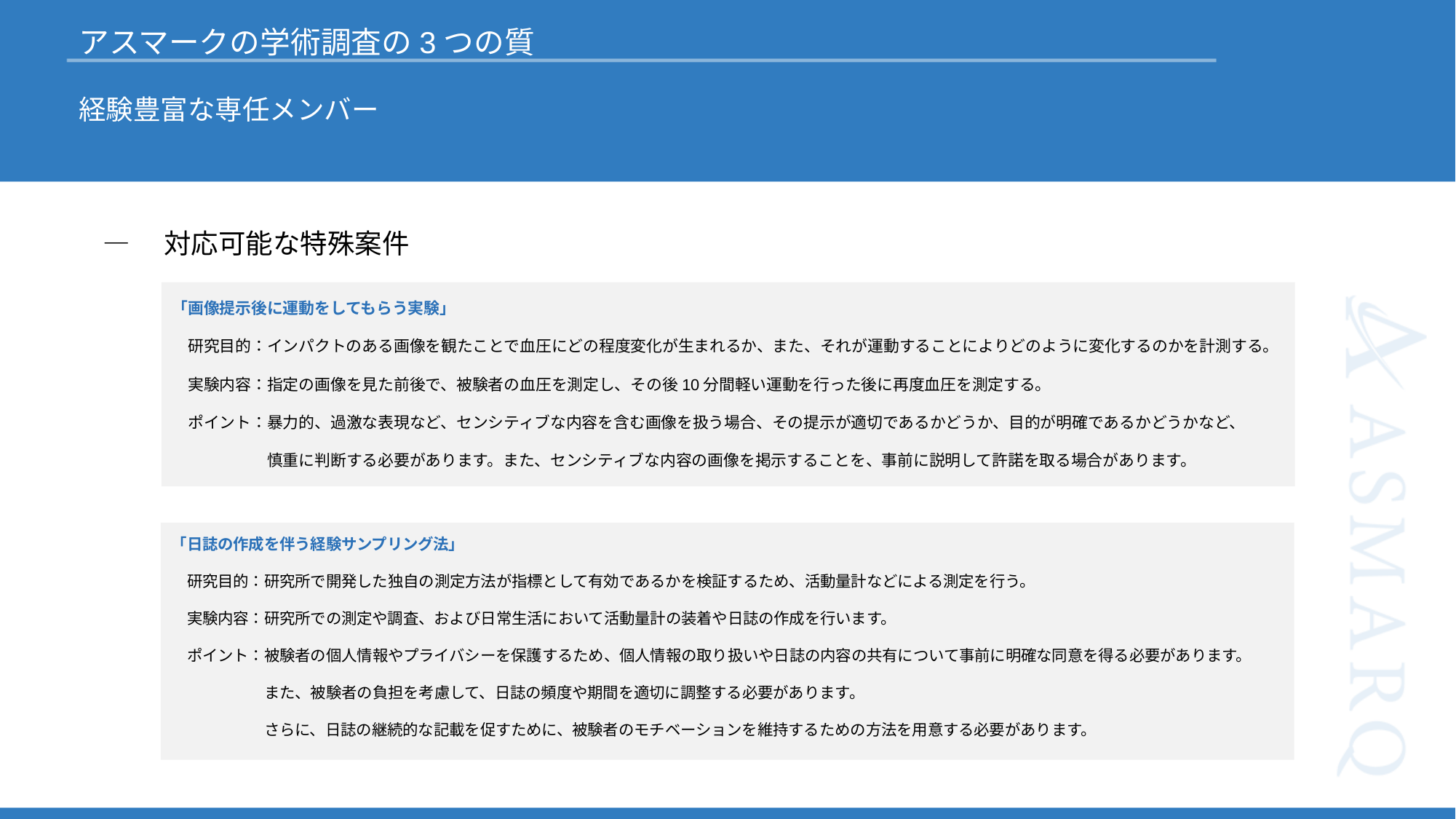

アスマークの学術調査の3つの質

経験豊富な専任メンバー
―　対応可能な特殊案件

「画像提示後に運動をしてもらう実験」
　研究目的：インパクトのある画像を観たことで血圧にどの程度変化が生まれるか、また、それが運動することによりどのように変化するのかを計測する。
　実験内容：指定の画像を見た前後で、被験者の血圧を測定し、その後10分間軽い運動を行った後に再度血圧を測定する。
　ポイント：暴力的、過激な表現など、センシティブな内容を含む画像を扱う場合、その提示が適切であるかどうか、目的が明確であるかどうかなど、
　　　　　　慎重に判断する必要があります。また、センシティブな内容の画像を掲示することを、事前に説明して許諾を取る場合があります。

「日誌の作成を伴う経験サンプリング法」
　研究目的：研究所で開発した独自の測定方法が指標として有効であるかを検証するため、活動量計などによる測定を行う。
　実験内容：研究所での測定や調査、および日常生活において活動量計の装着や日誌の作成を行います。
　ポイント：被験者の個人情報やプライバシーを保護するため、個人情報の取り扱いや日誌の内容の共有について事前に明確な同意を得る必要があります。
　　　　　　また、被験者の負担を考慮して、日誌の頻度や期間を適切に調整する必要があります。
　　　　　　さらに、日誌の継続的な記載を促すために、被験者のモチベーションを維持するための方法を用意する必要があります。